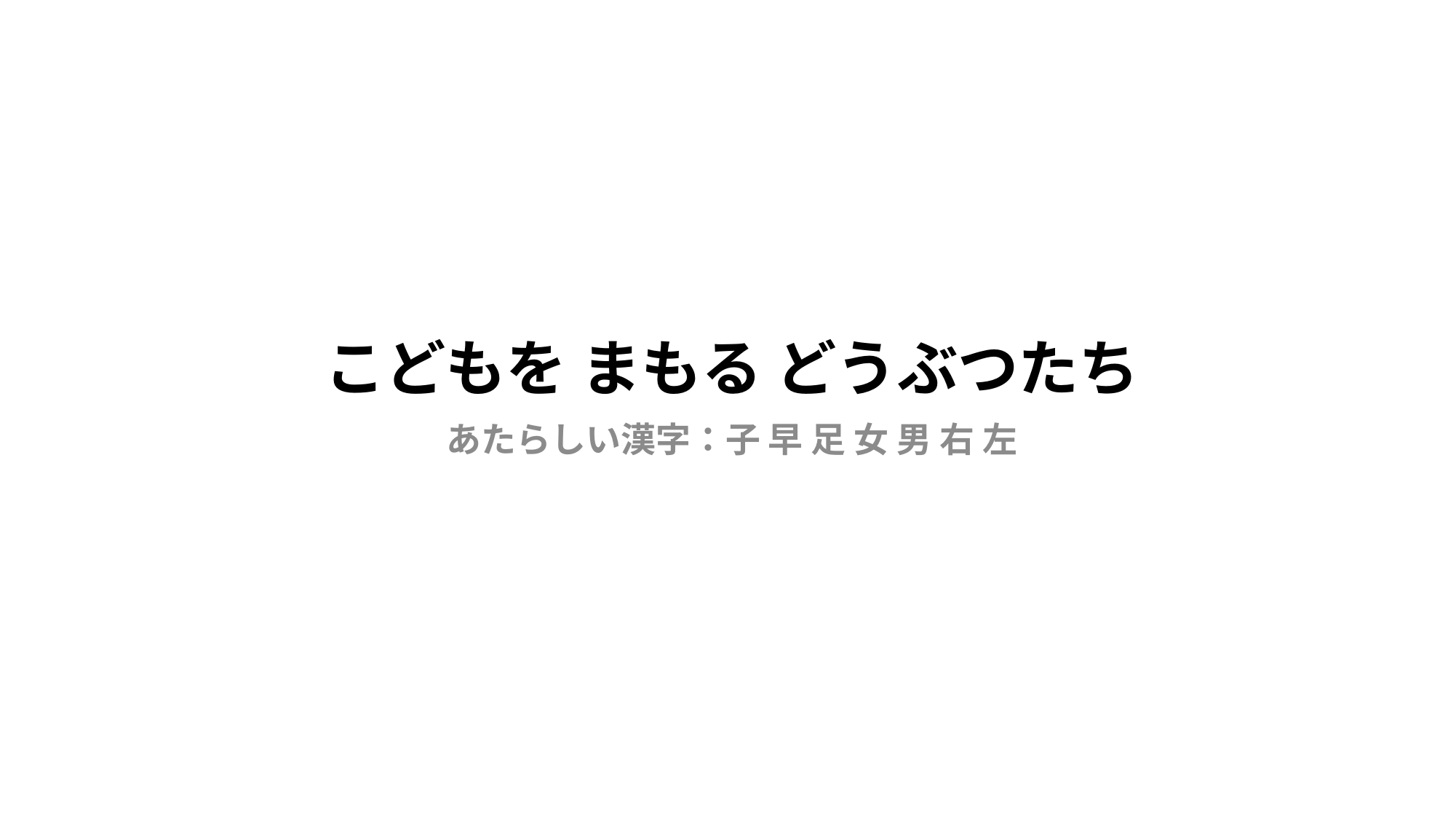

# こどもを まもる どうぶつたち
あたらしい漢字：子 早 足 女 男 右 左